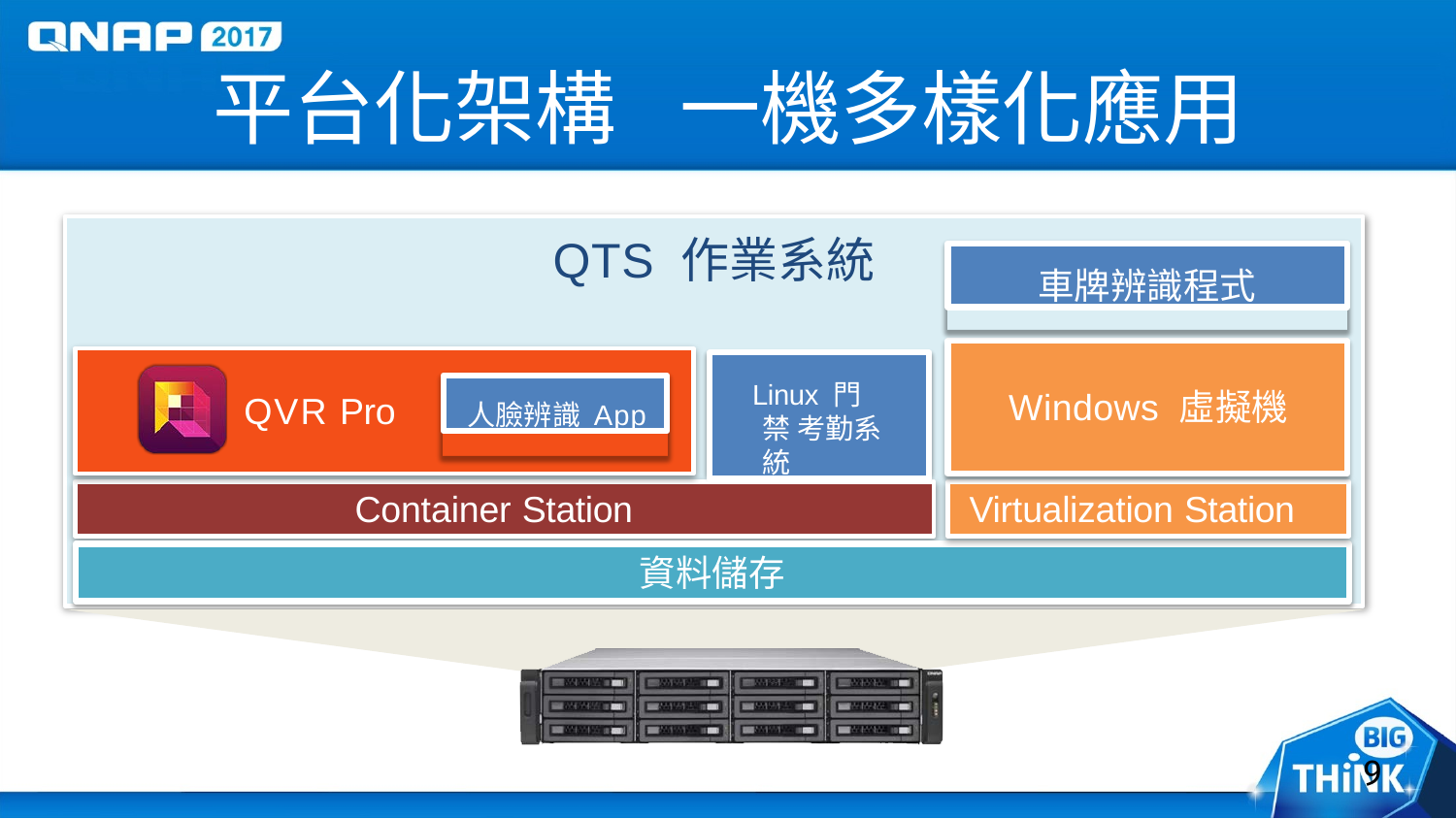

# 平台化架構	一機多樣化應用

QTS 作業系統

車牌辨識程式

Linux 門禁 考勤系統

人臉辨識 App
Windows 虛擬機
QVR Pro

Container Station
Virtualization Station

資料儲存

9